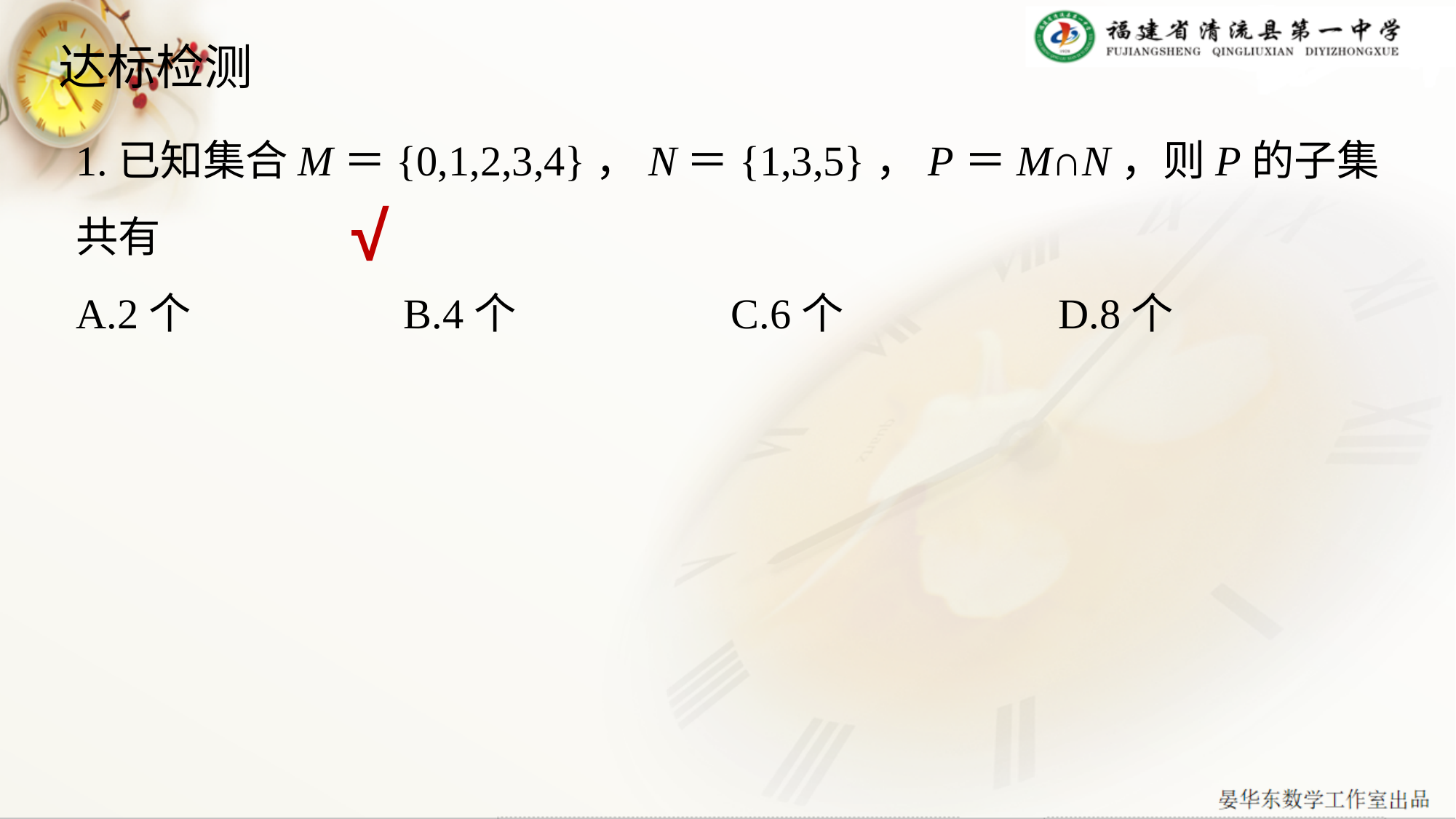

达标检测
1.已知集合M＝{0,1,2,3,4}，N＝{1,3,5}，P＝M∩N，则P的子集共有
A.2个  		B.4个		C.6个  		D.8个
√